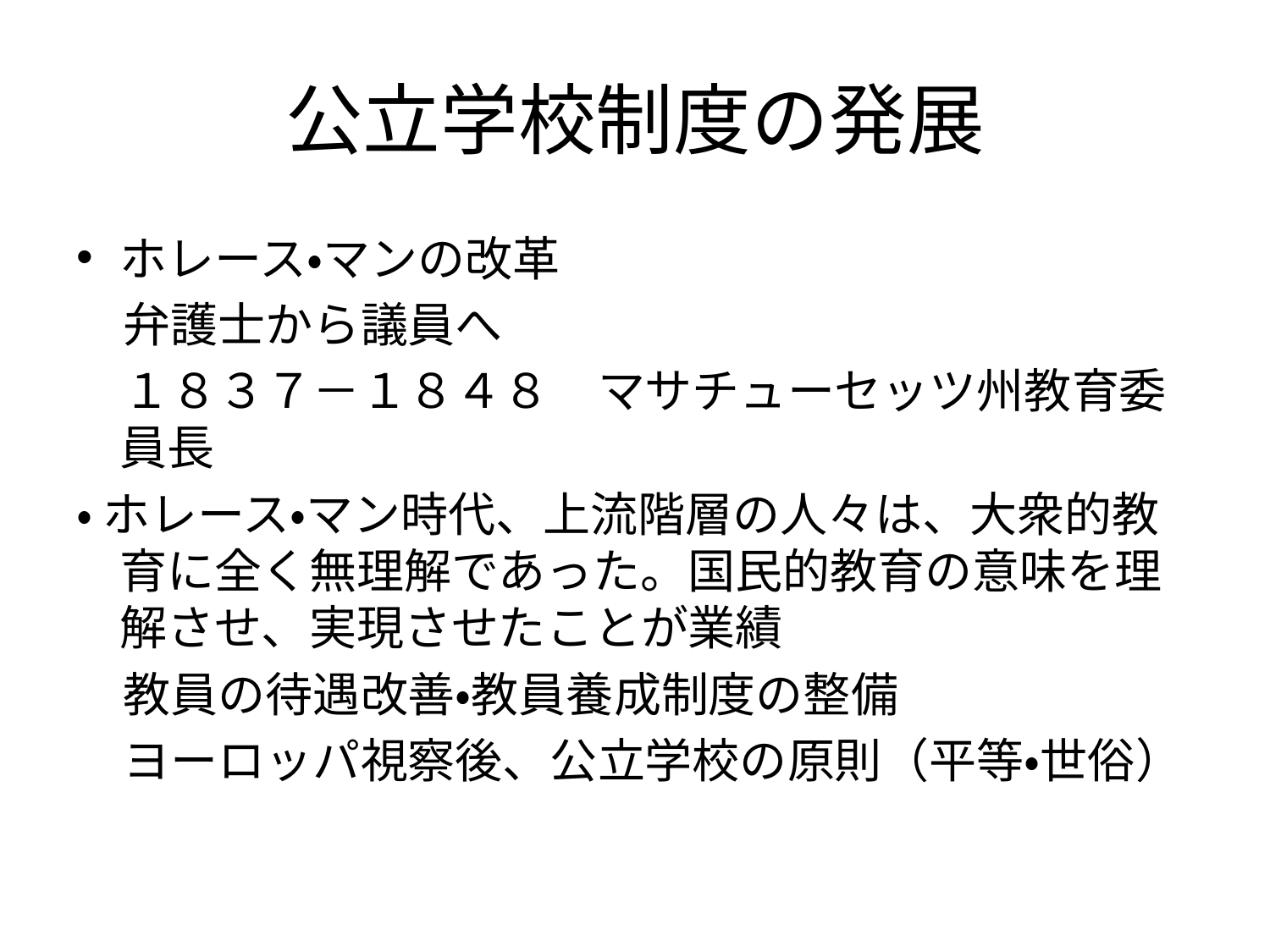

# 公立学校制度の発展
ホレース・マンの改革
　弁護士から議員へ
　１８３７－１８４８　マサチューセッツ州教育委員長
・ ホレース・マン時代、上流階層の人々は、大衆的教育に全く無理解であった。国民的教育の意味を理解させ、実現させたことが業績
　教員の待遇改善・教員養成制度の整備
　ヨーロッパ視察後、公立学校の原則（平等・世俗）